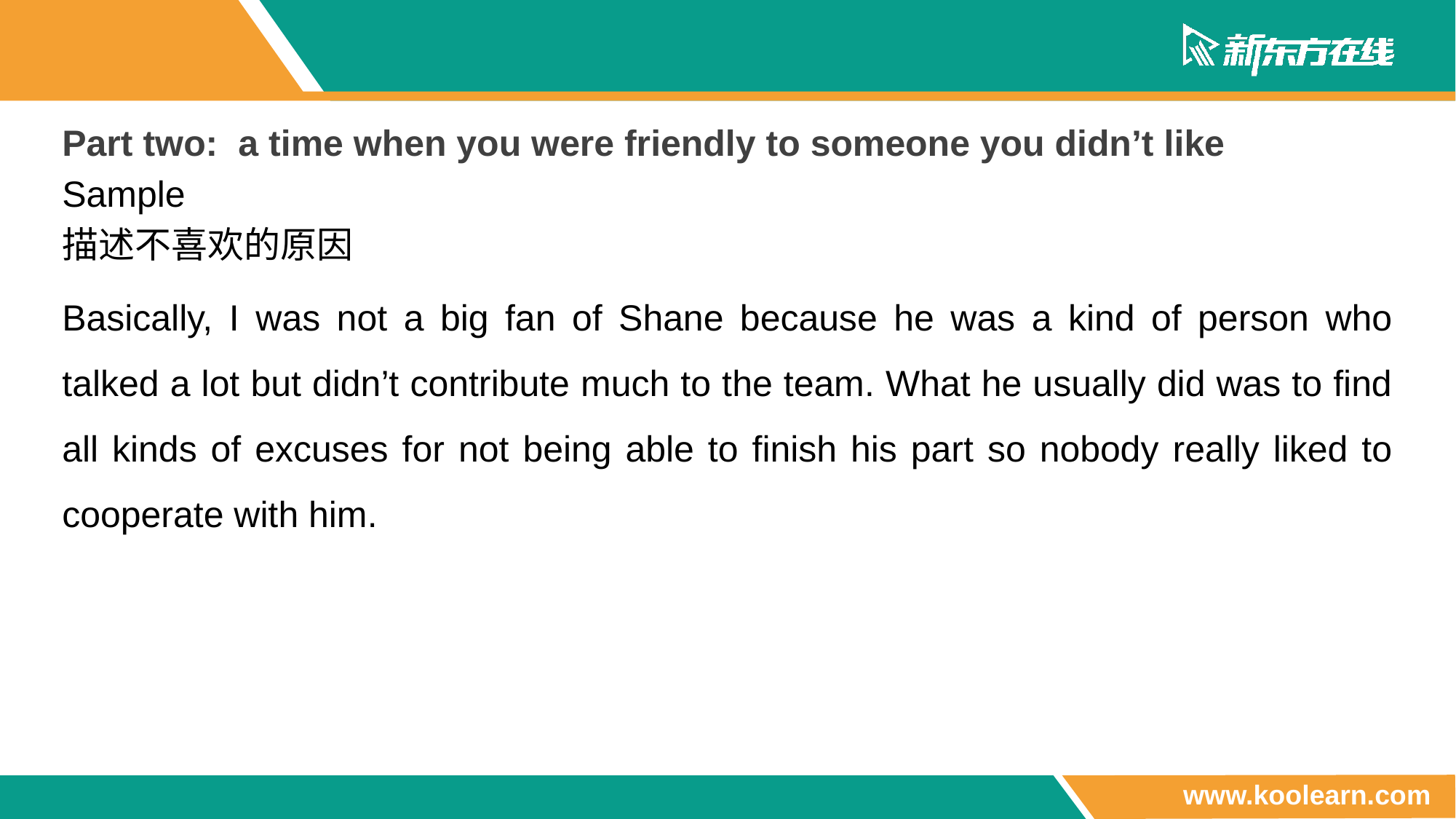

Part two:  a time when you were friendly to someone you didn’t like
Sample
描述不喜欢的原因
Basically, I was not a big fan of Shane because he was a kind of person who talked a lot but didn’t contribute much to the team. What he usually did was to find all kinds of excuses for not being able to finish his part so nobody really liked to cooperate with him.